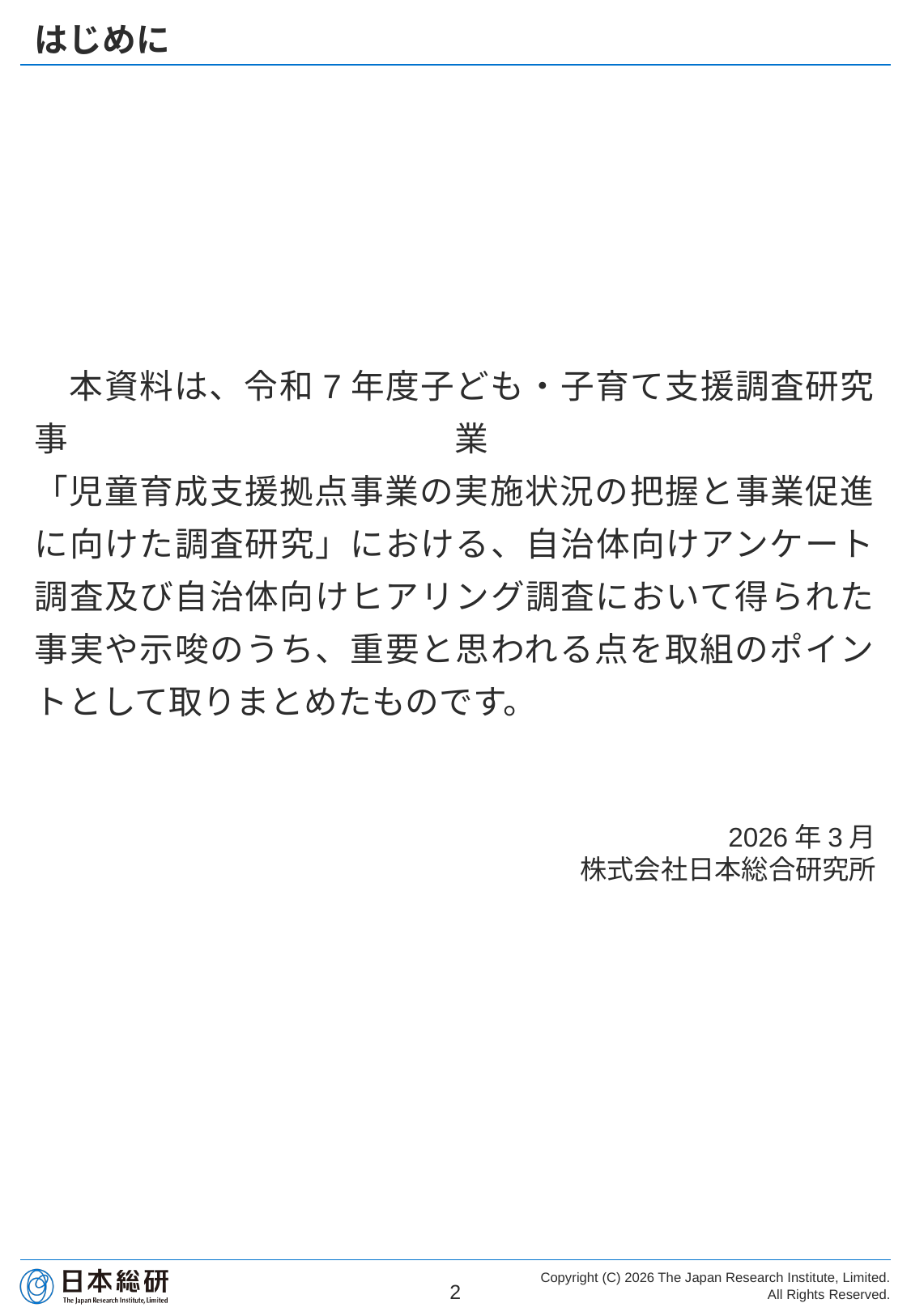

# はじめに
　本資料は、令和7年度子ども・子育て支援調査研究事業
「児童育成支援拠点事業の実施状況の把握と事業促進に向けた調査研究」における、自治体向けアンケート調査及び自治体向けヒアリング調査において得られた事実や示唆のうち、重要と思われる点を取組のポイントとして取りまとめたものです。
2026年3月
株式会社日本総合研究所